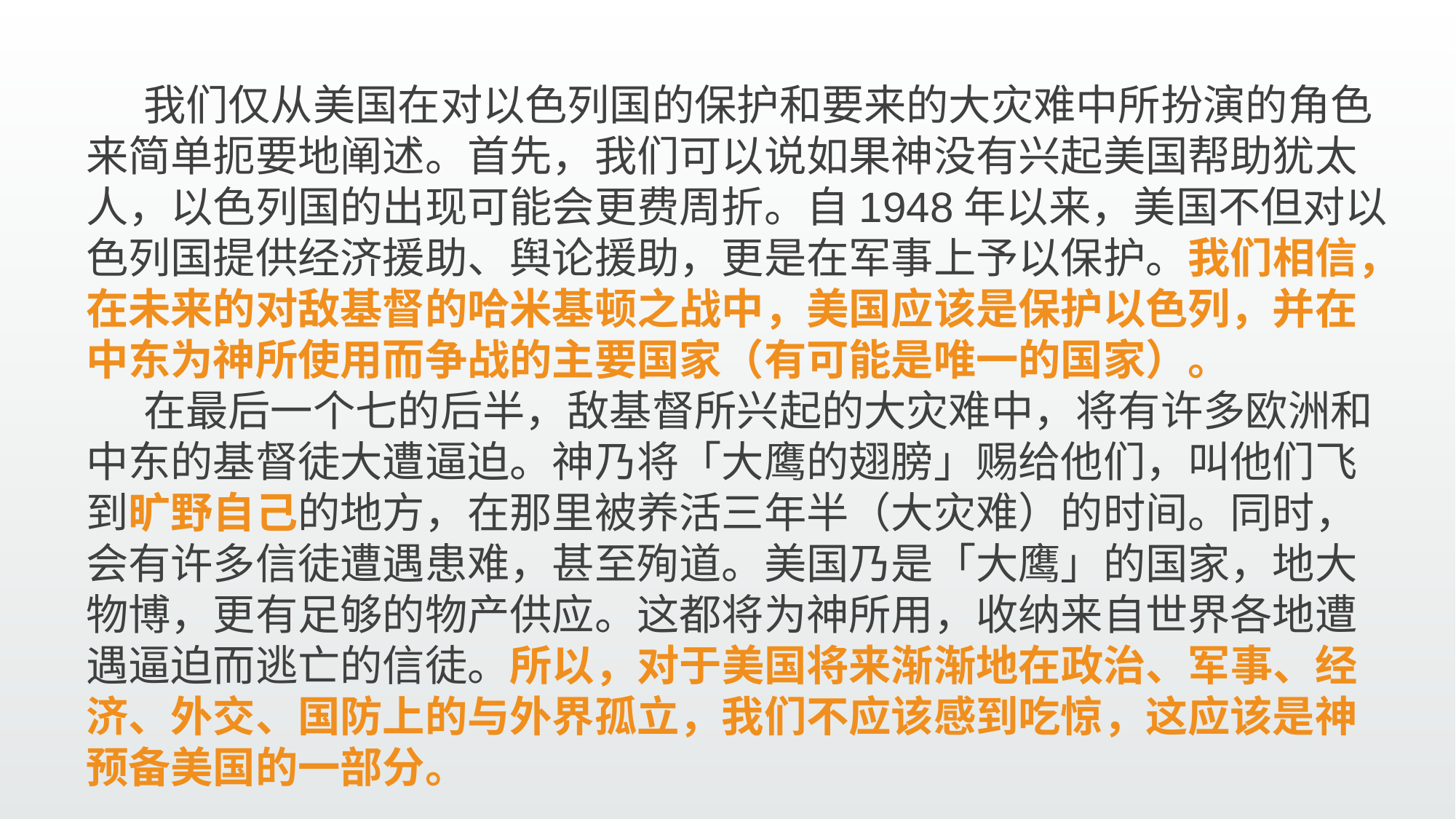

我们仅从美国在对以色列国的保护和要来的大灾难中所扮演的角色来简单扼要地阐述。首先，我们可以说如果神没有兴起美国帮助犹太人，以色列国的出现可能会更费周折。自1948年以来，美国不但对以色列国提供经济援助、舆论援助，更是在军事上予以保护。我们相信，在未来的对敌基督的哈米基顿之战中，美国应该是保护以色列，并在中东为神所使用而争战的主要国家（有可能是唯一的国家）。
     在最后一个七的后半，敌基督所兴起的大灾难中，将有许多欧洲和中东的基督徒大遭逼迫。神乃将「大鹰的翅膀」赐给他们，叫他们飞到旷野自己的地方，在那里被养活三年半（大灾难）的时间。同时，会有许多信徒遭遇患难，甚至殉道。美国乃是「大鹰」的国家，地大物博，更有足够的物产供应。这都将为神所用，收纳来自世界各地遭遇逼迫而逃亡的信徒。所以，对于美国将来渐渐地在政治、军事、经济、外交、国防上的与外界孤立，我们不应该感到吃惊，这应该是神预备美国的一部分。